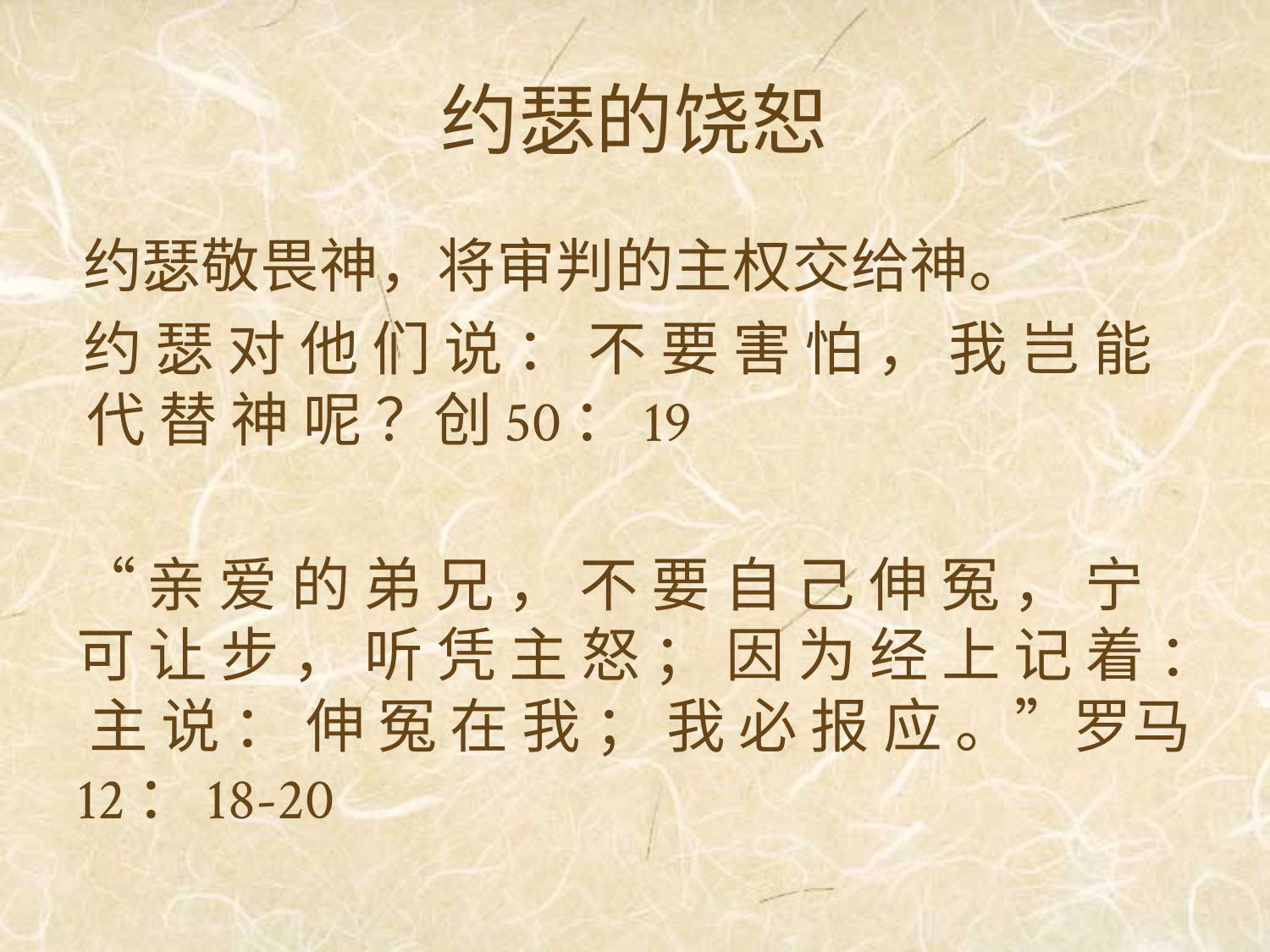

# 约瑟的饶恕
约瑟敬畏神，将审判的主权交给神。
约 瑟 对 他 们 说 ： 不 要 害 怕 ， 我 岂 能 代 替 神 呢 ？创50：19

“亲 爱 的 弟 兄 ， 不 要 自 己 伸 冤 ， 宁 可 让 步 ， 听 凭 主 怒 ； 因 为 经 上 记 着 ： 主 说 ： 伸 冤 在 我 ； 我 必 报 应 。”罗马12：18-20